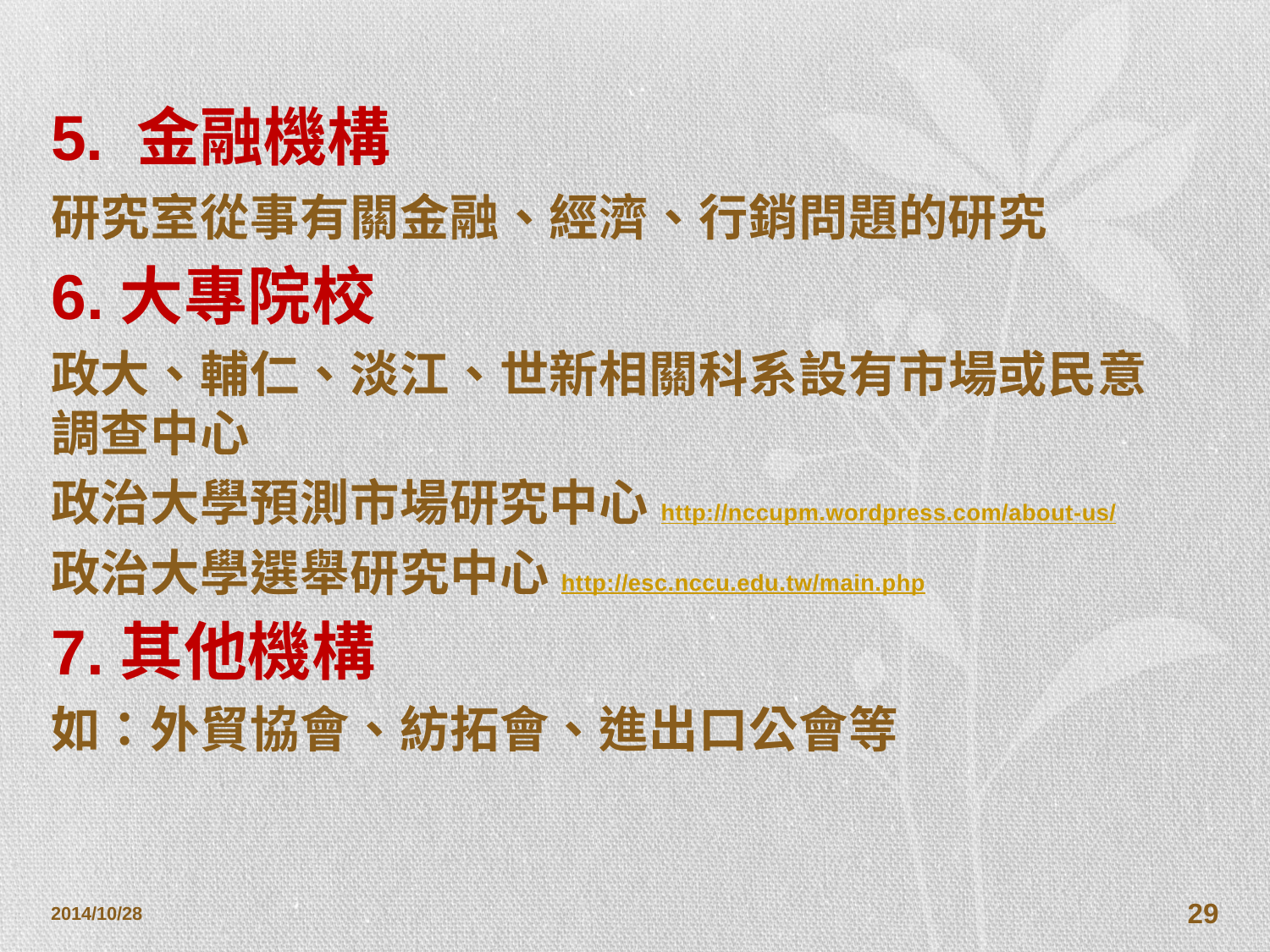

# 5. 金融機構
研究室從事有關金融、經濟、行銷問題的研究
6.大專院校
政大、輔仁、淡江、世新相關科系設有市場或民意調查中心
政治大學預測市場研究中心http://nccupm.wordpress.com/about-us/
政治大學選舉研究中心http://esc.nccu.edu.tw/main.php
7.其他機構
如：外貿協會、紡拓會、進出口公會等
2014/10/28
29